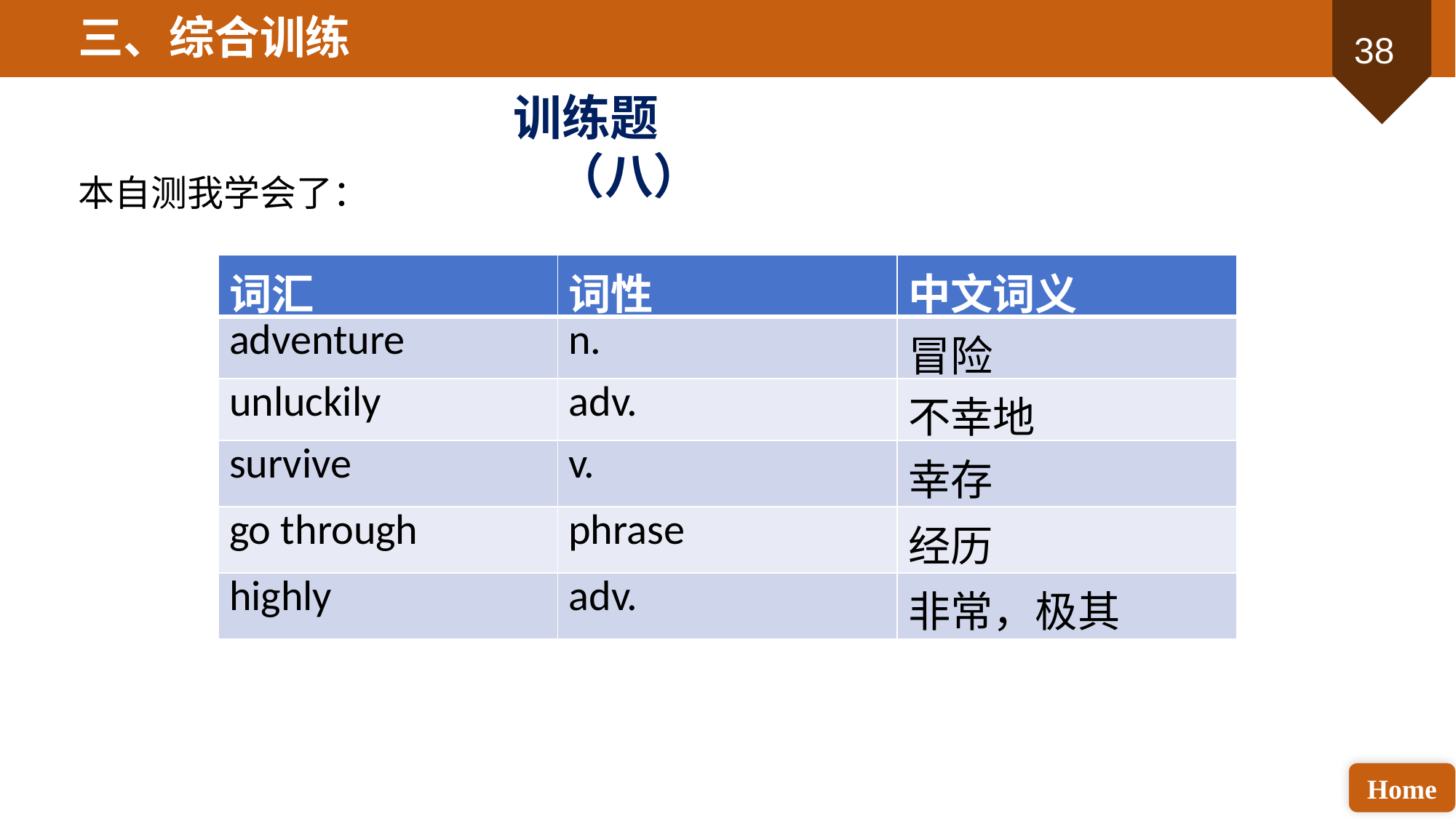

三、综合训练
训练题（八）
本自测我学会了：

| 词汇 | 词性 | 中文词义 |
| --- | --- | --- |
| adventure | n. | 冒险 |
| unluckily | adv. | 不幸地 |
| survive | v. | 幸存 |
| go through | phrase | 经历 |
| highly | adv. | 非常，极其 |